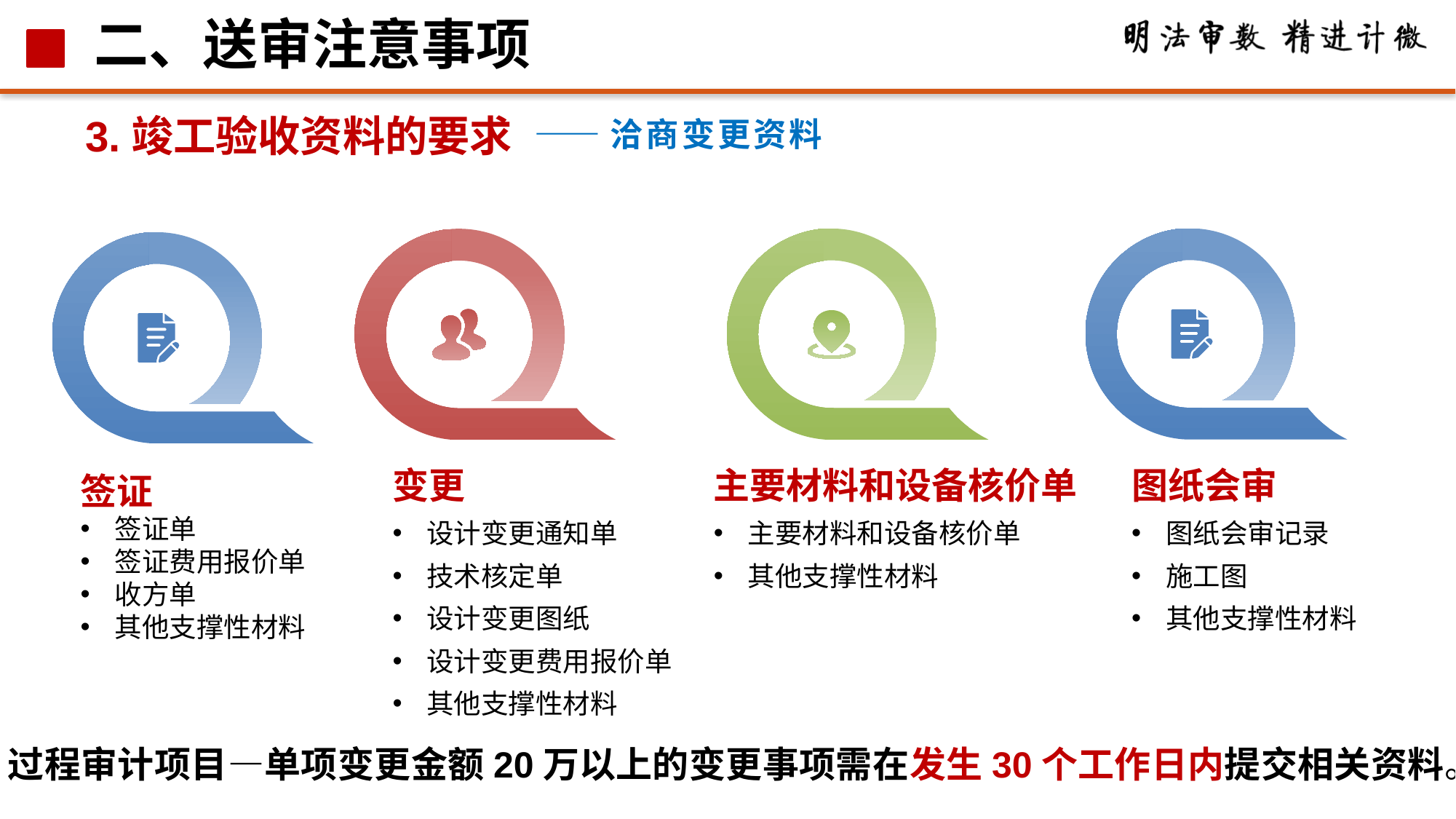

# 二、送审注意事项
3.竣工验收资料的要求
——洽商变更资料

变更
设计变更通知单
技术核定单
设计变更图纸
设计变更费用报价单
其他支撑性材料

主要材料和设备核价单
主要材料和设备核价单
其他支撑性材料
图纸会审
图纸会审记录
施工图
其他支撑性材料

签证
签证单
签证费用报价单
收方单
其他支撑性材料

过程审计项目—单项变更金额20万以上的变更事项需在发生30个工作日内提交相关资料。